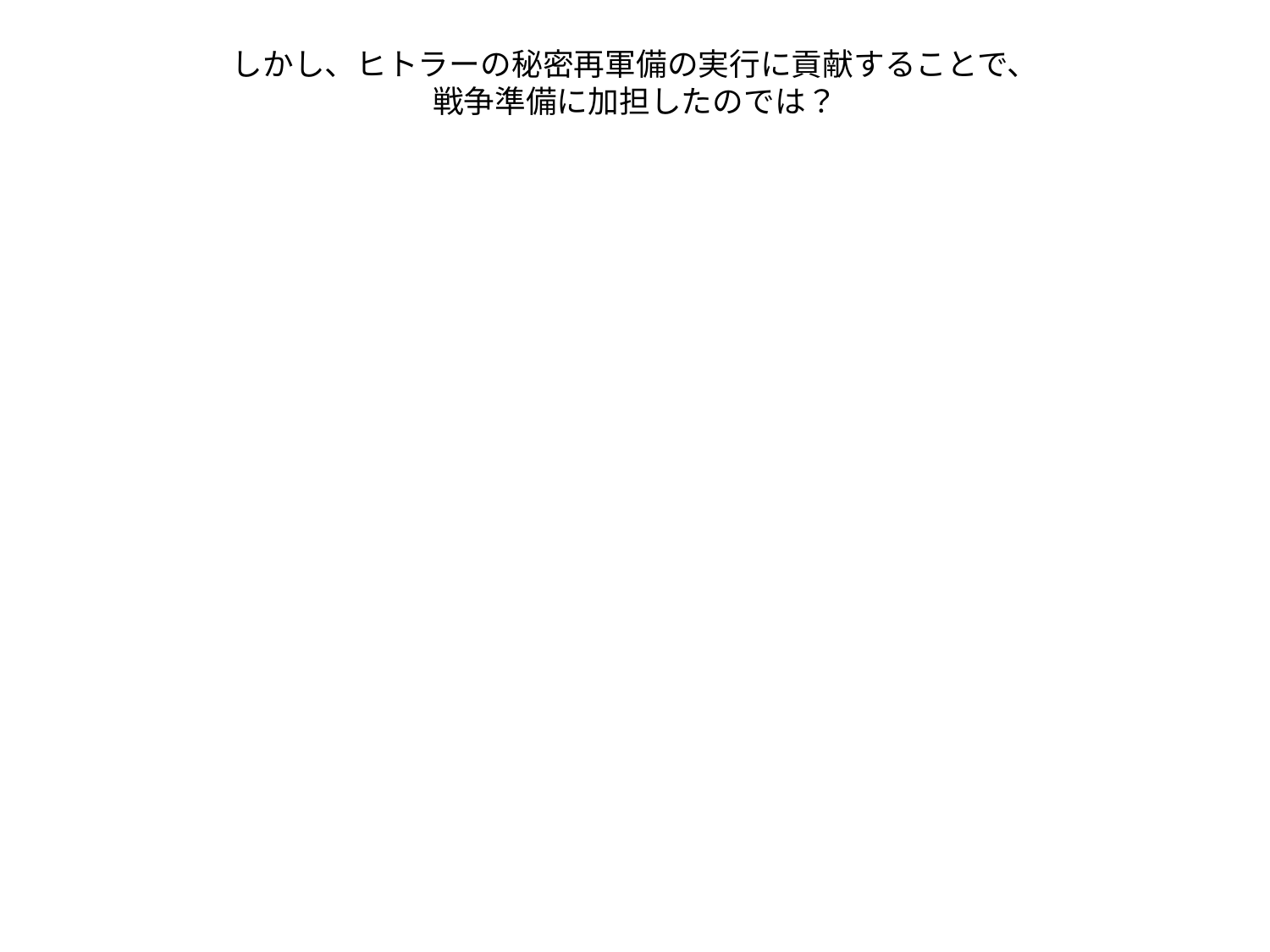

# しかし、ヒトラーの秘密再軍備の実行に貢献することで、 戦争準備に加担したのでは？